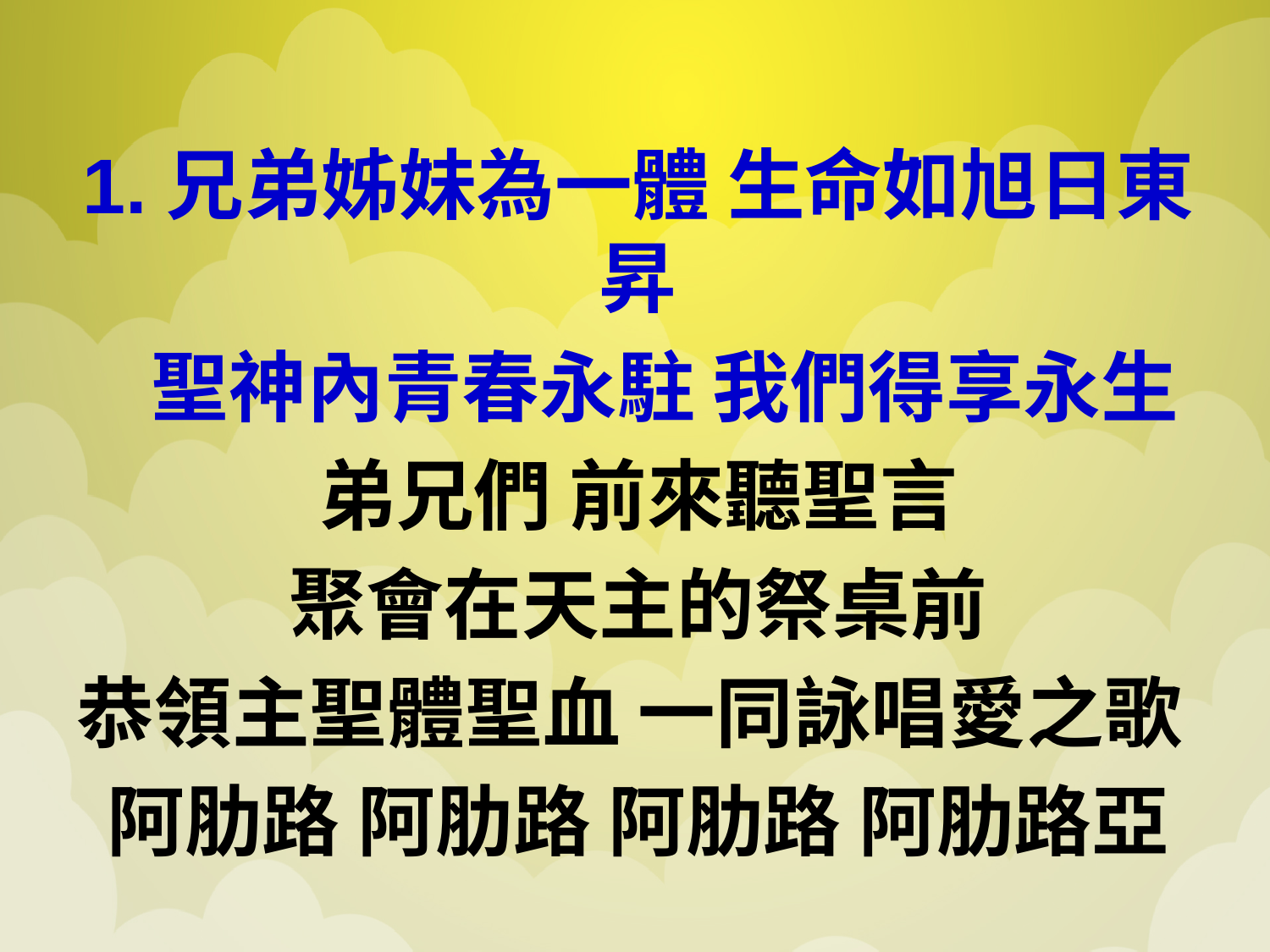

1.兄弟姊妹為一體 生命如旭日東昇
  聖神內青春永駐 我們得享永生
弟兄們 前來聽聖言
聚會在天主的祭桌前
恭領主聖體聖血 一同詠唱愛之歌
阿肋路 阿肋路 阿肋路 阿肋路亞